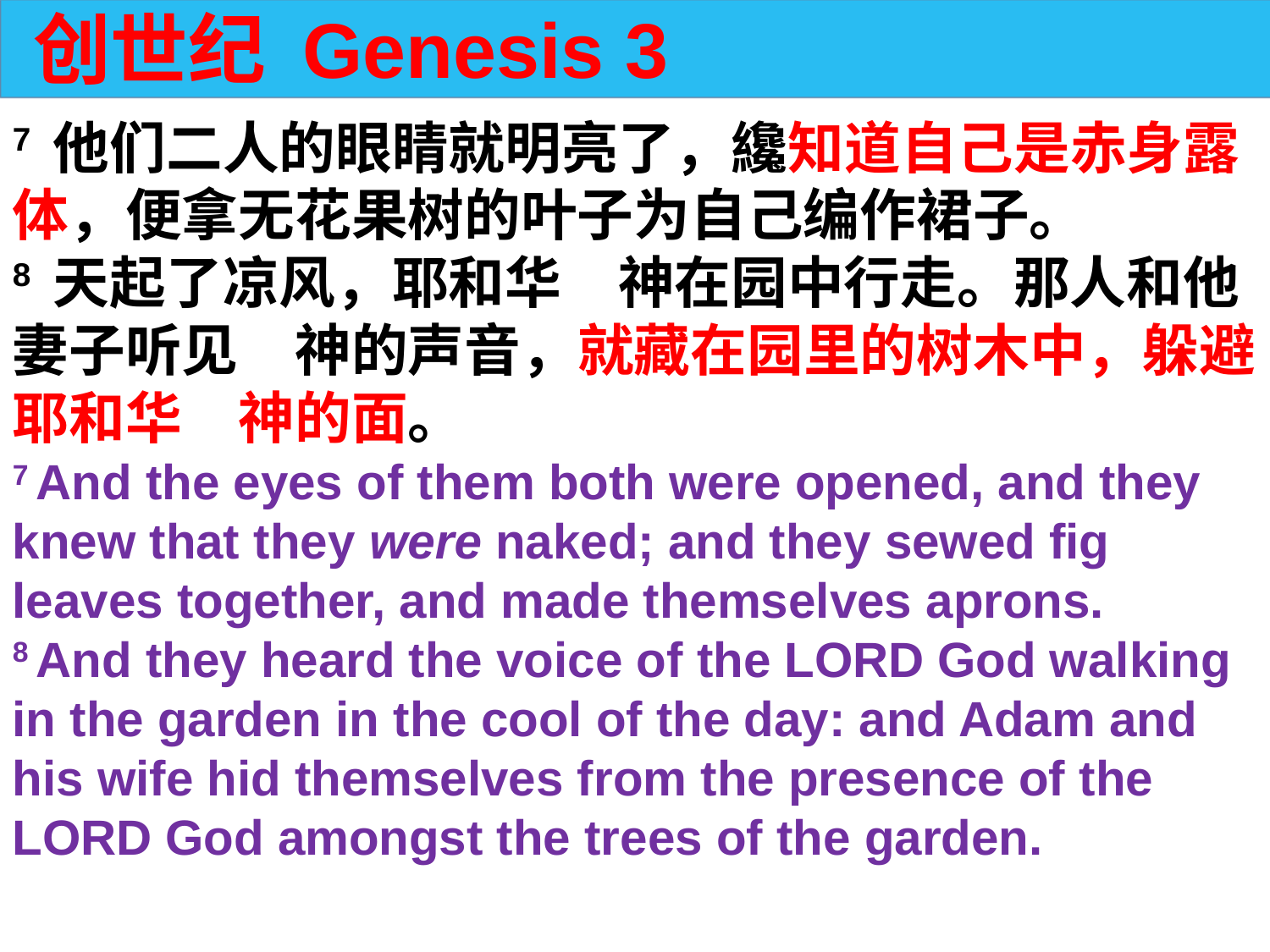

创世纪 Genesis 3
7 他们二人的眼睛就明亮了，纔知道自己是赤身露体，便拿无花果树的叶子为自己编作裙子。
8 天起了凉风，耶和华　神在园中行走。那人和他妻子听见　神的声音，就藏在园里的树木中，躲避耶和华　神的面。
7 And the eyes of them both were opened, and they knew that they were naked; and they sewed fig leaves together, and made themselves aprons.
8 And they heard the voice of the LORD God walking in the garden in the cool of the day: and Adam and his wife hid themselves from the presence of the LORD God amongst the trees of the garden.